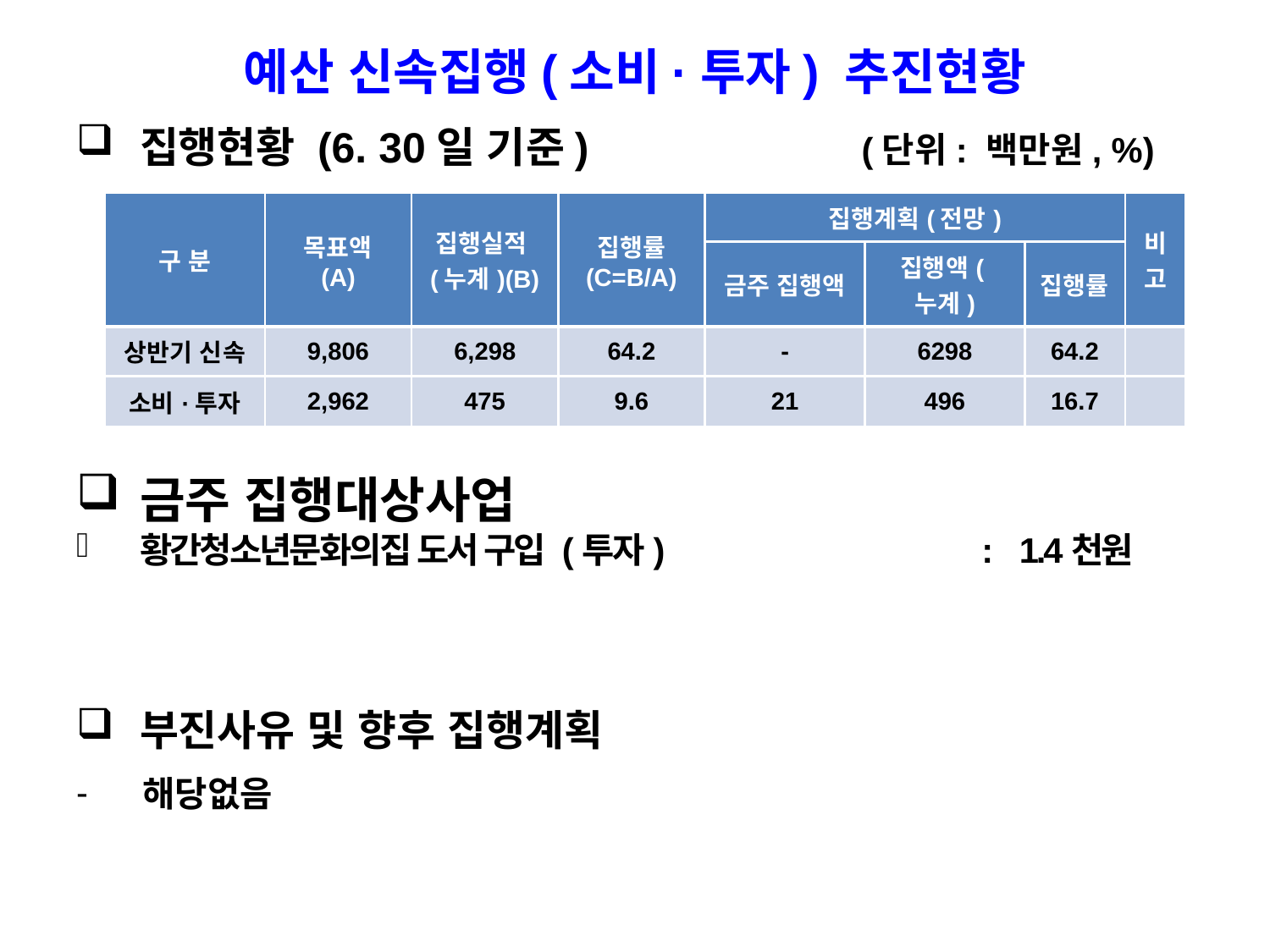

예산 신속집행(소비·투자) 추진현황
집행현황 (6. 30일 기준)                       (단위: 백만원, %)

금주 집행대상사업
황간청소년문화의집 도서 구입 (투자)                                             :    1.4천원

부진사유 및 향후 집행계획
 해당없음
| 구 분 | 목표액 (A) | 집행실적(누계)(B) | 집행률 (C=B/A) | 집행계획(전망) |  |  | 비 고 |
| --- | --- | --- | --- | --- | --- | --- | --- |
|  |  |  |  | 금주 집행액 | 집행액(누계) | 집행률 |  |
| 상반기 신속 | 9,806 | 6,298 | 64.2 | - | 6298 | 64.2 |  |
| 소비·투자 | 2,962 | 475 | 9.6 | 21 | 496 | 16.7 |  |